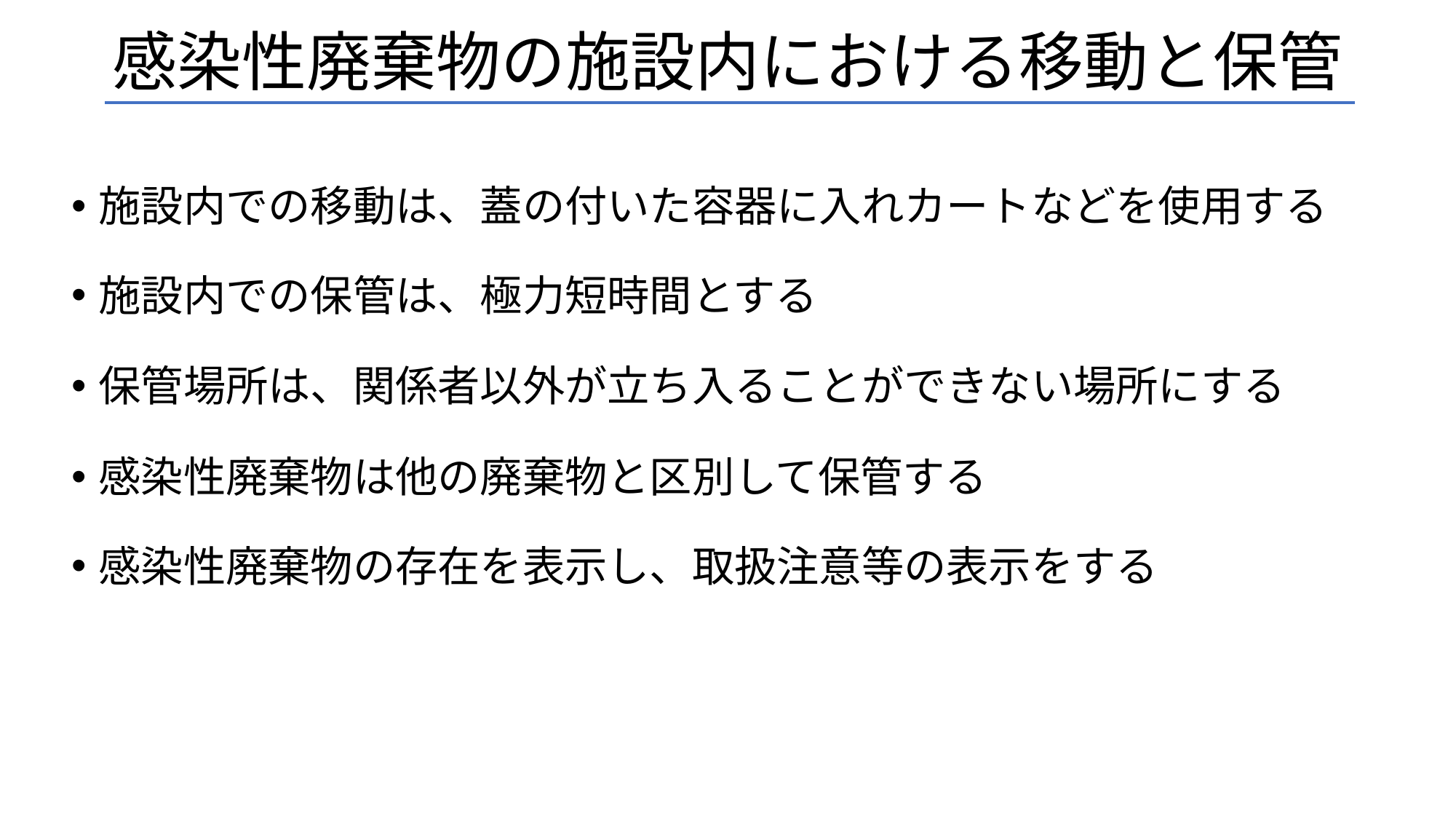

# 感染性廃棄物の施設内における移動と保管
施設内での移動は、蓋の付いた容器に入れカートなどを使用する

施設内での保管は、極力短時間とする

保管場所は、関係者以外が立ち入ることができない場所にする

感染性廃棄物は他の廃棄物と区別して保管する

感染性廃棄物の存在を表示し、取扱注意等の表示をする